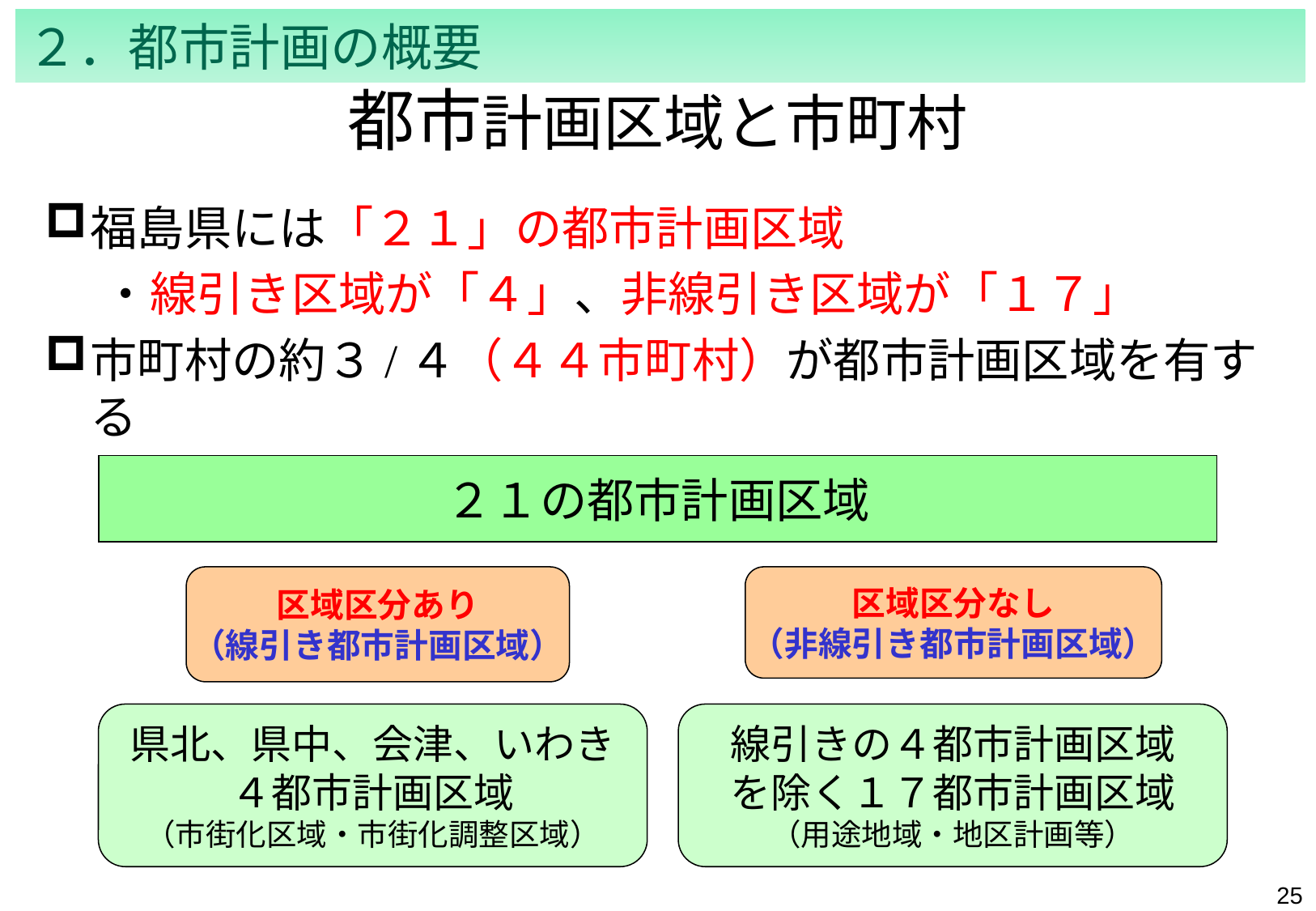

２．都市計画の概要
# 都市計画区域と市町村
福島県には「２１」の都市計画区域
　 ・線引き区域が「４」、非線引き区域が「１７」
市町村の約３/４（４４市町村）が都市計画区域を有する

２１の都市計画区域
区域区分あり
（線引き都市計画区域）
区域区分なし
（非線引き都市計画区域）
県北、県中、会津、いわき
４都市計画区域
（市街化区域・市街化調整区域）
線引きの４都市計画区域
を除く１７都市計画区域
（用途地域・地区計画等）
25
25